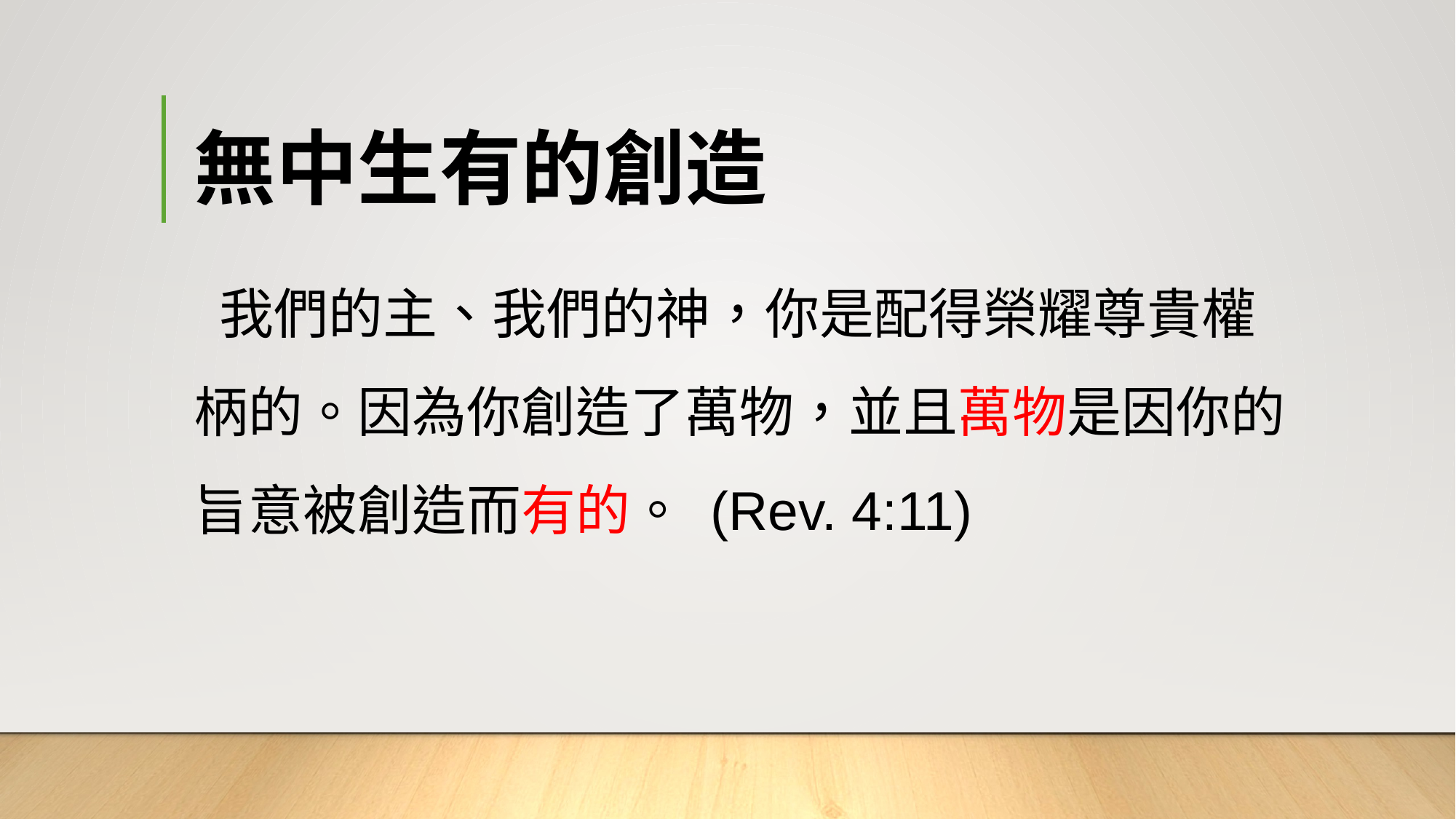

# 無中生有的創造
 我們的主、我們的神，你是配得榮耀尊貴權柄的。因為你創造了萬物，並且萬物是因你的旨意被創造而有的。 (Rev. 4:11)